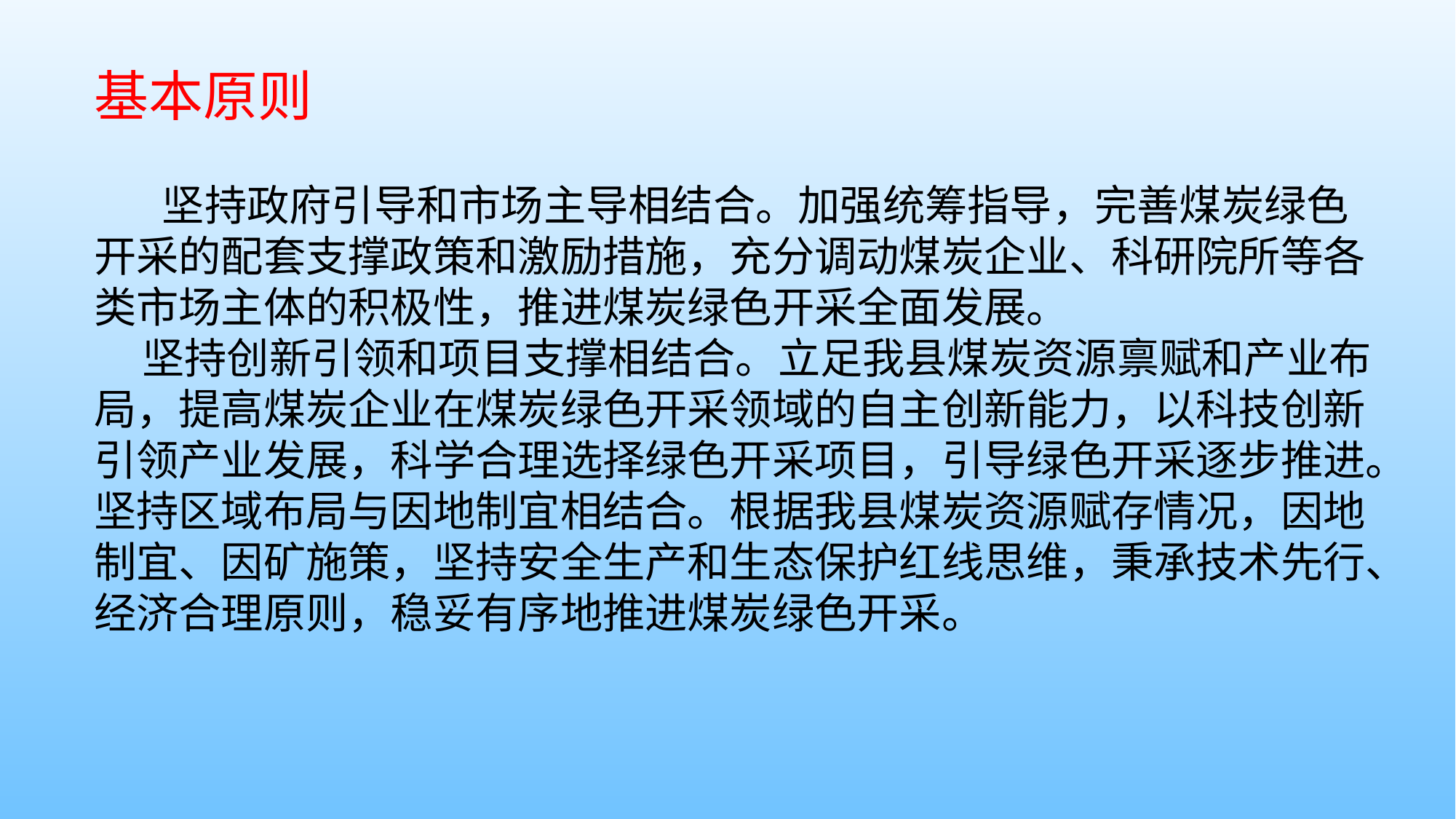

基本原则

        坚持政府引导和市场主导相结合。加强统筹指导，完善煤炭绿色开采的配套支撑政策和激励措施，充分调动煤炭企业、科研院所等各类市场主体的积极性，推进煤炭绿色开采全面发展。
    坚持创新引领和项目支撑相结合。立足我县煤炭资源禀赋和产业布局，提高煤炭企业在煤炭绿色开采领域的自主创新能力，以科技创新引领产业发展，科学合理选择绿色开采项目，引导绿色开采逐步推进。坚持区域布局与因地制宜相结合。根据我县煤炭资源赋存情况，因地制宜、因矿施策，坚持安全生产和生态保护红线思维，秉承技术先行、经济合理原则，稳妥有序地推进煤炭绿色开采。